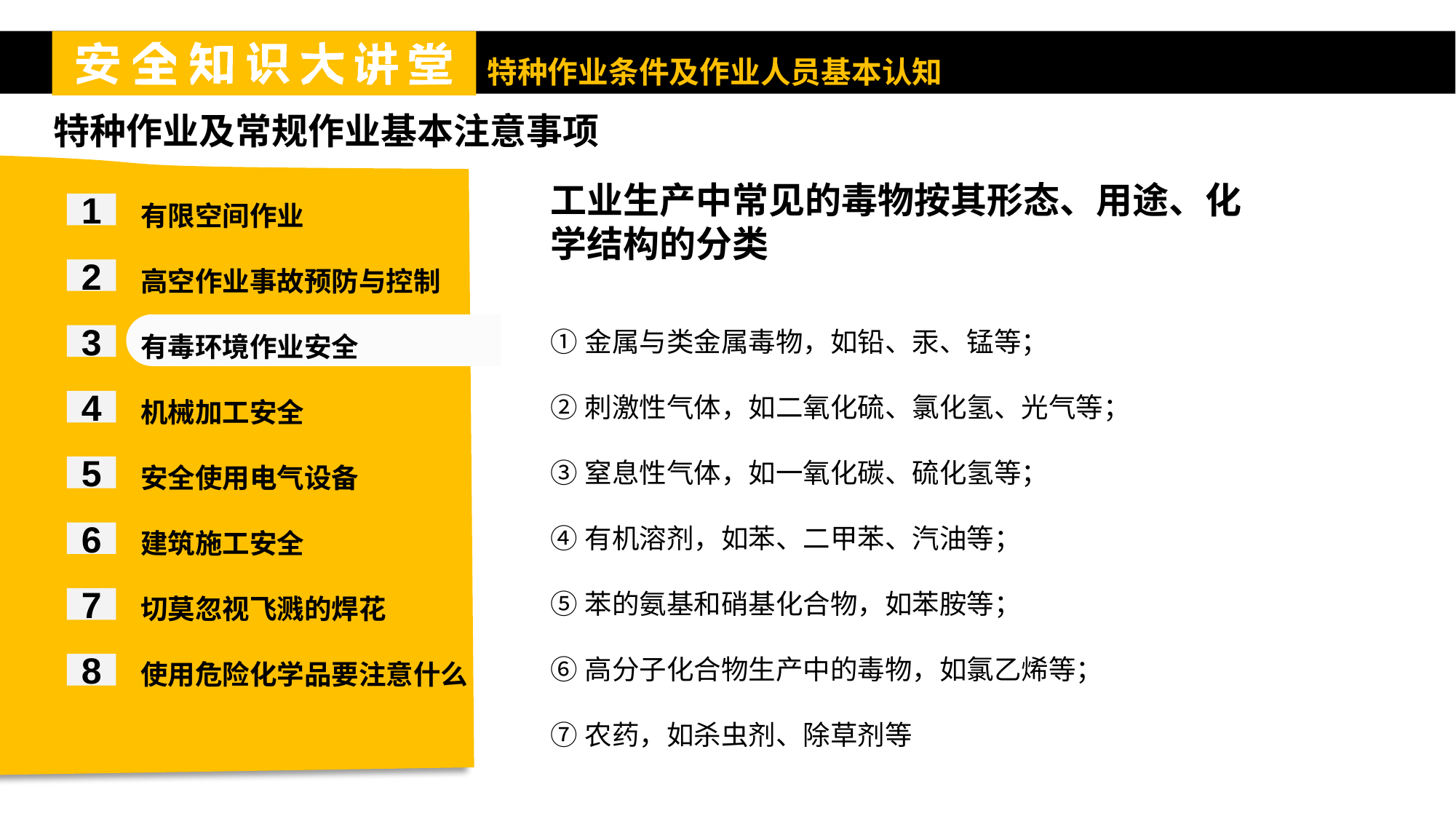

特种作业及常规作业基本注意事项

有限空间作业
高空作业事故预防与控制
有毒环境作业安全
机械加工安全
安全使用电气设备
建筑施工安全
切莫忽视飞溅的焊花
使用危险化学品要注意什么
工业生产中常见的毒物按其形态、用途、化学结构的分类
1
2
①金属与类金属毒物，如铅、汞、锰等；
②刺激性气体，如二氧化硫、氯化氢、光气等；
③窒息性气体，如一氧化碳、硫化氢等；
④有机溶剂，如苯、二甲苯、汽油等；
⑤苯的氨基和硝基化合物，如苯胺等；
⑥高分子化合物生产中的毒物，如氯乙烯等；
⑦农药，如杀虫剂、除草剂等
3
4
5
6
7
8